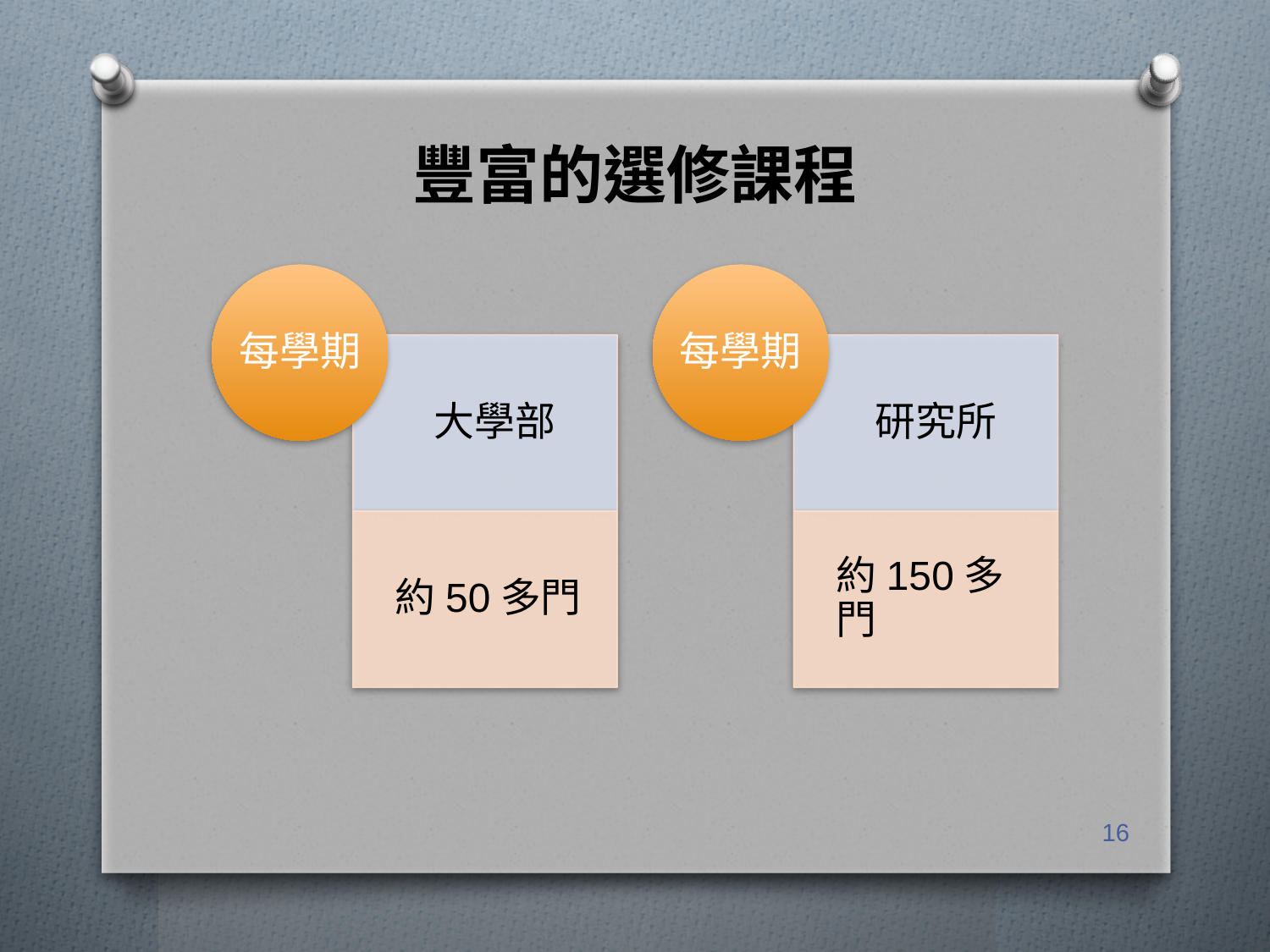

# 豐富的選修課程
大學部
約50多門
每學期
研究所
約150多門
每學期

16